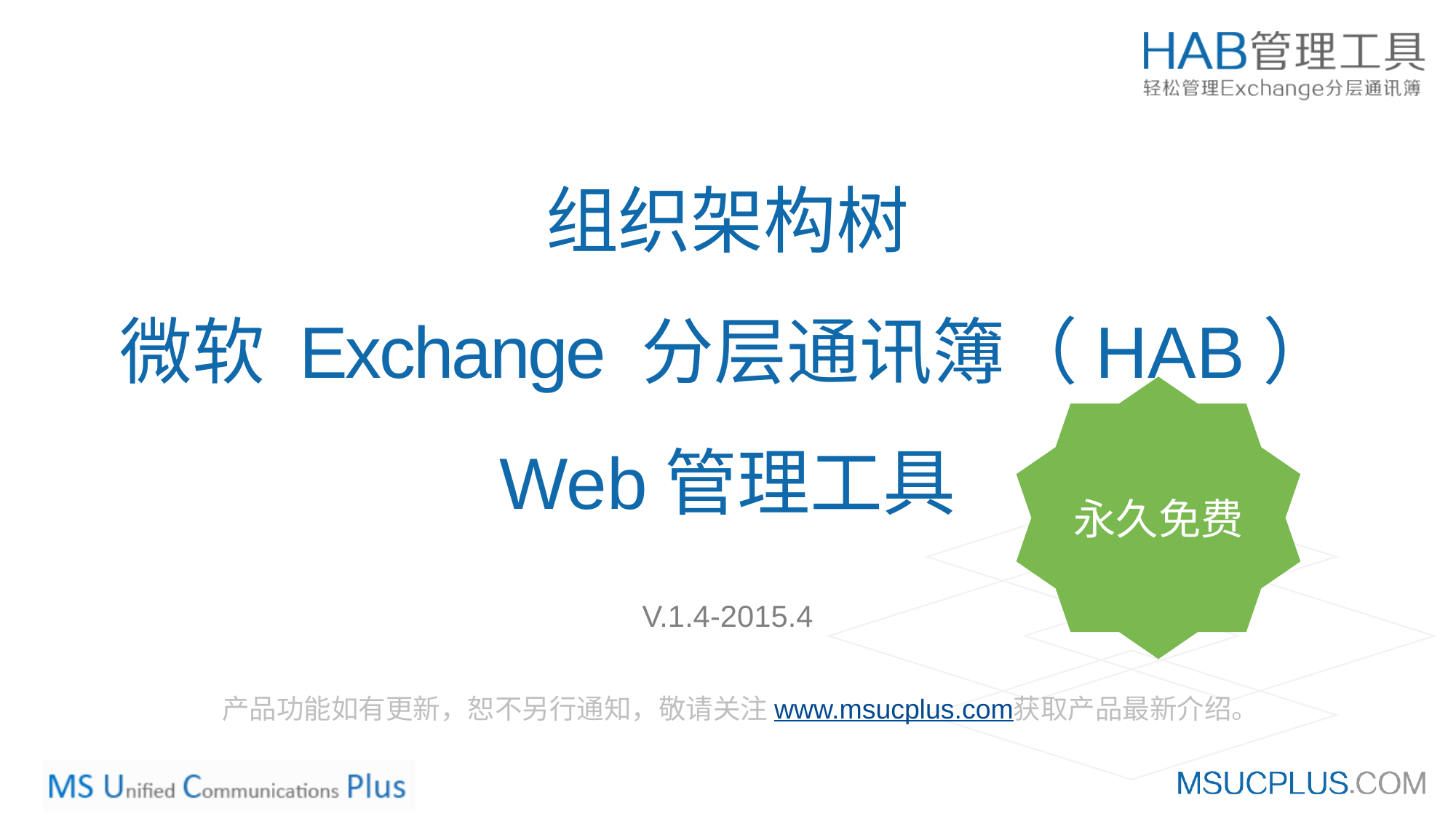

组织架构树
微软 Exchange 分层通讯簿（HAB）
Web管理工具

V.1.4-2015.4
永久免费
产品功能如有更新，恕不另行通知，敬请关注www.msucplus.com获取产品最新介绍。